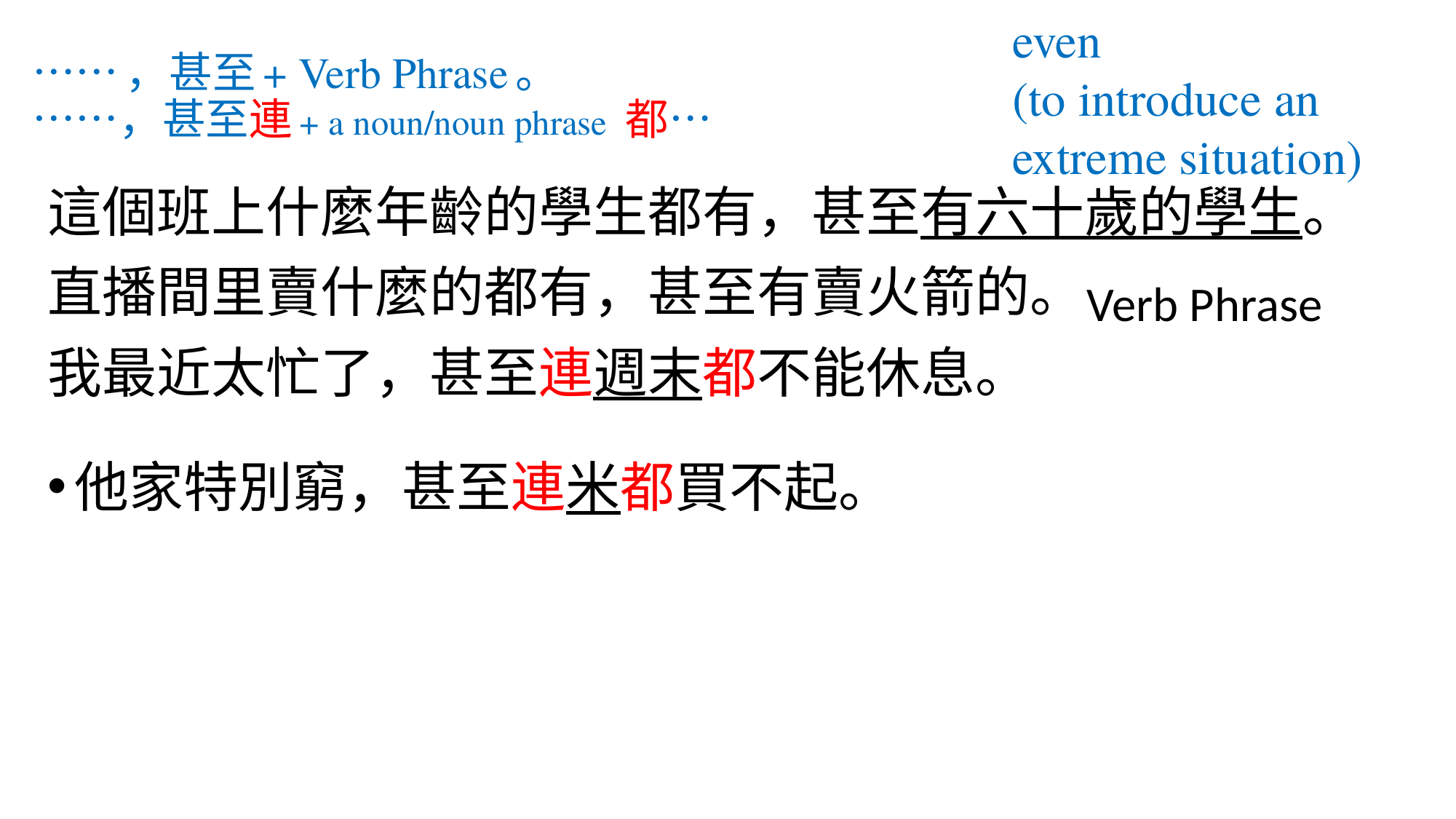

even
(to introduce an extreme situation)
# ……，甚至+ Verb Phrase。 ……，甚至連+ a noun/noun phrase 都…
這個班上什麼年齡的學生都有，甚至有六十歲的學生。
直播間里賣什麼的都有，甚至有賣火箭的。
我最近太忙了，甚至連週末都不能休息。
他家特別窮，甚至連米都買不起。
Verb Phrase